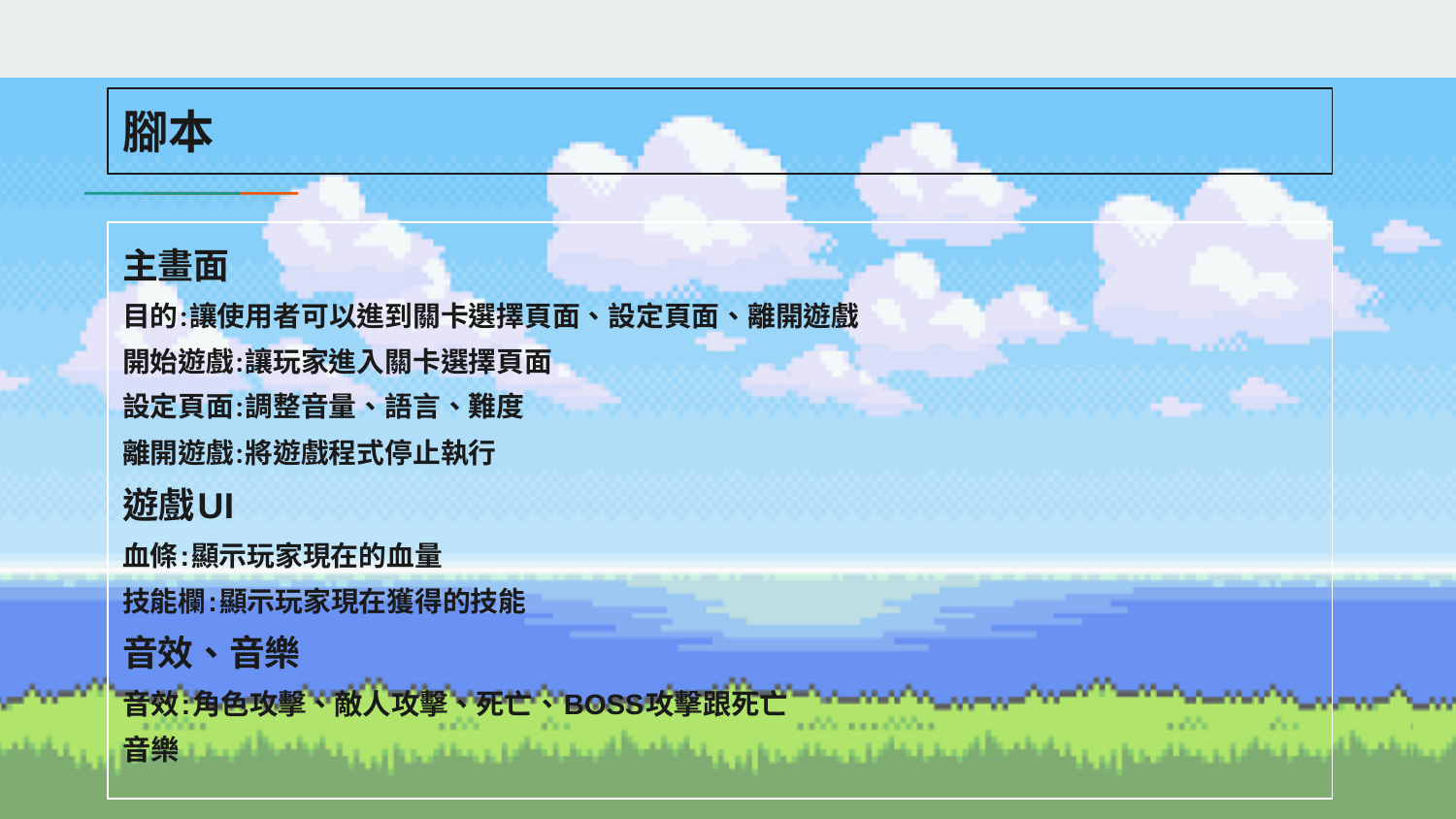

# 腳本
主畫面
目的:讓使用者可以進到關卡選擇頁面、設定頁面、離開遊戲
開始遊戲:讓玩家進入關卡選擇頁面
設定頁面:調整音量、語言、難度
離開遊戲:將遊戲程式停止執行
遊戲UI
血條:顯示玩家現在的血量
技能欄:顯示玩家現在獲得的技能
音效、音樂
音效:角色攻擊、敵人攻擊、死亡、BOSS攻擊跟死亡
音樂